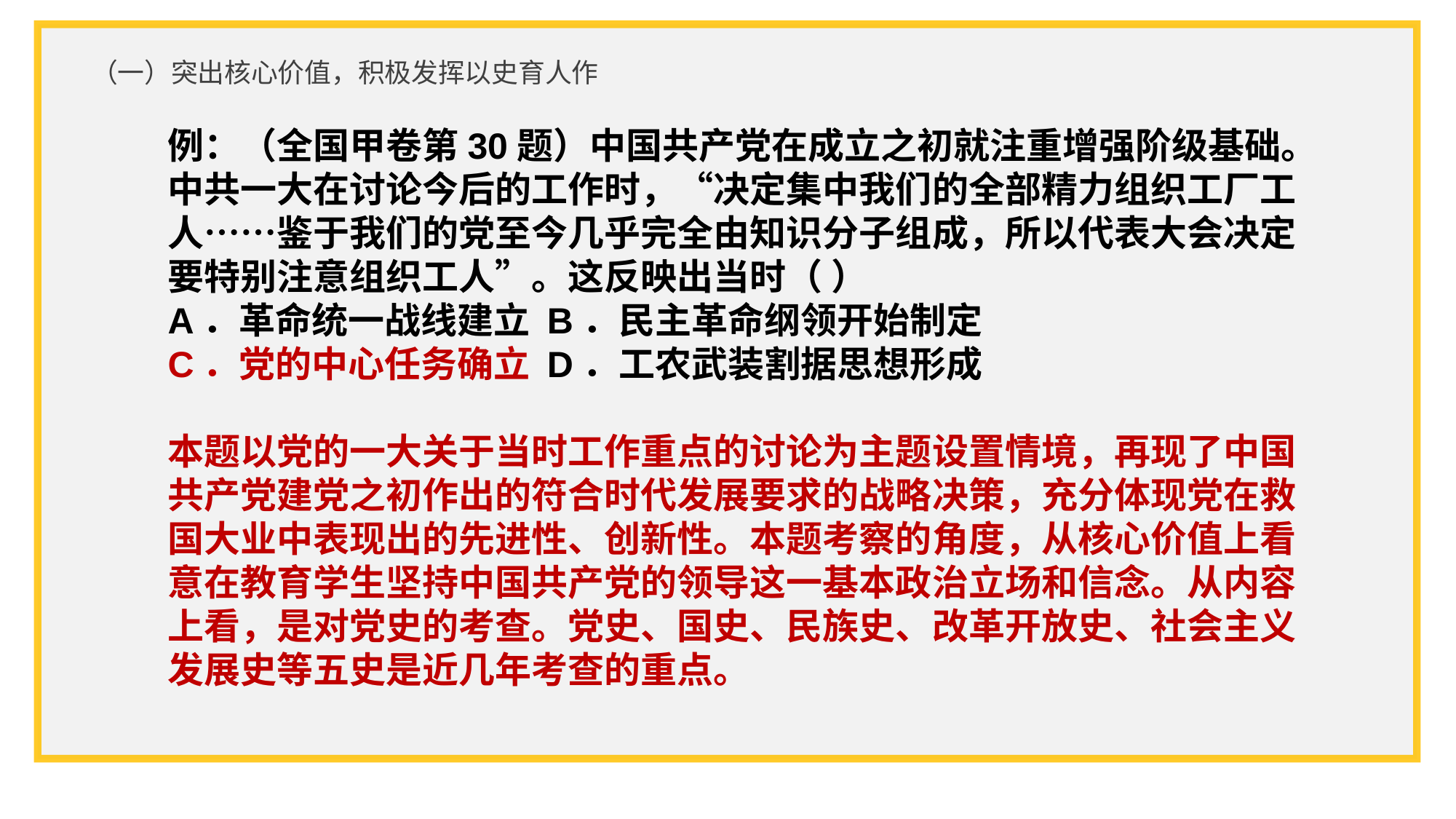

# （一）突出核心价值，积极发挥以史育人作
例：（全国甲卷第30题）中国共产党在成立之初就注重增强阶级基础。中共一大在讨论今后的工作时，“决定集中我们的全部精力组织工厂工人……鉴于我们的党至今几乎完全由知识分子组成，所以代表大会决定要特别注意组织工人”。这反映出当时（ ）
A．革命统一战线建立 B．民主革命纲领开始制定
C．党的中心任务确立 D．工农武装割据思想形成

本题以党的一大关于当时工作重点的讨论为主题设置情境，再现了中国共产党建党之初作出的符合时代发展要求的战略决策，充分体现党在救国大业中表现出的先进性、创新性。本题考察的角度，从核心价值上看意在教育学生坚持中国共产党的领导这一基本政治立场和信念。从内容上看，是对党史的考查。党史、国史、民族史、改革开放史、社会主义发展史等五史是近几年考查的重点。